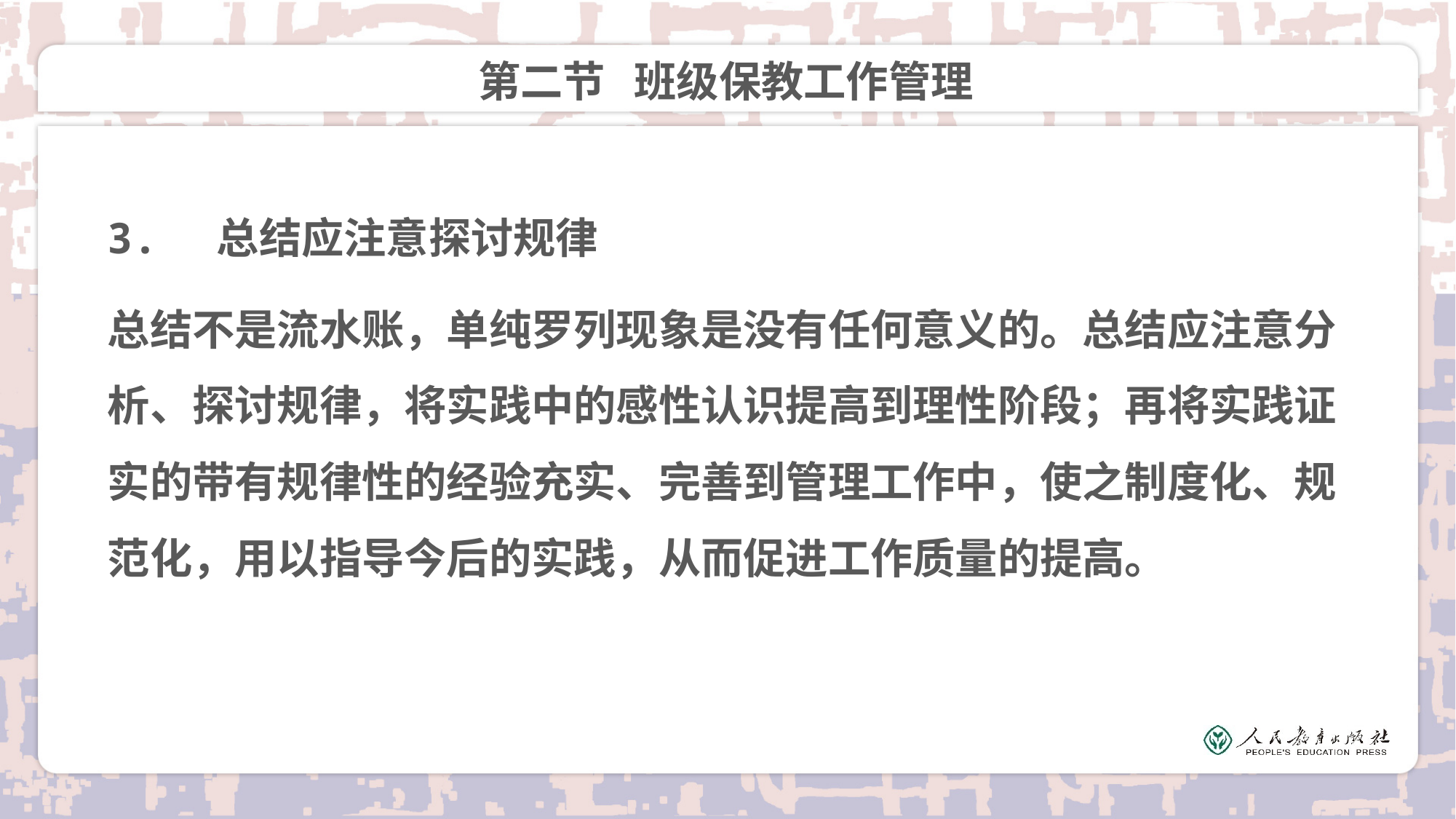

# 第二节   班级保教工作管理
3.	总结应注意探讨规律
总结不是流水账，单纯罗列现象是没有任何意义的。总结应注意分析、探讨规律，将实践中的感性认识提高到理性阶段；再将实践证实的带有规律性的经验充实、完善到管理工作中，使之制度化、规范化，用以指导今后的实践，从而促进工作质量的提高。